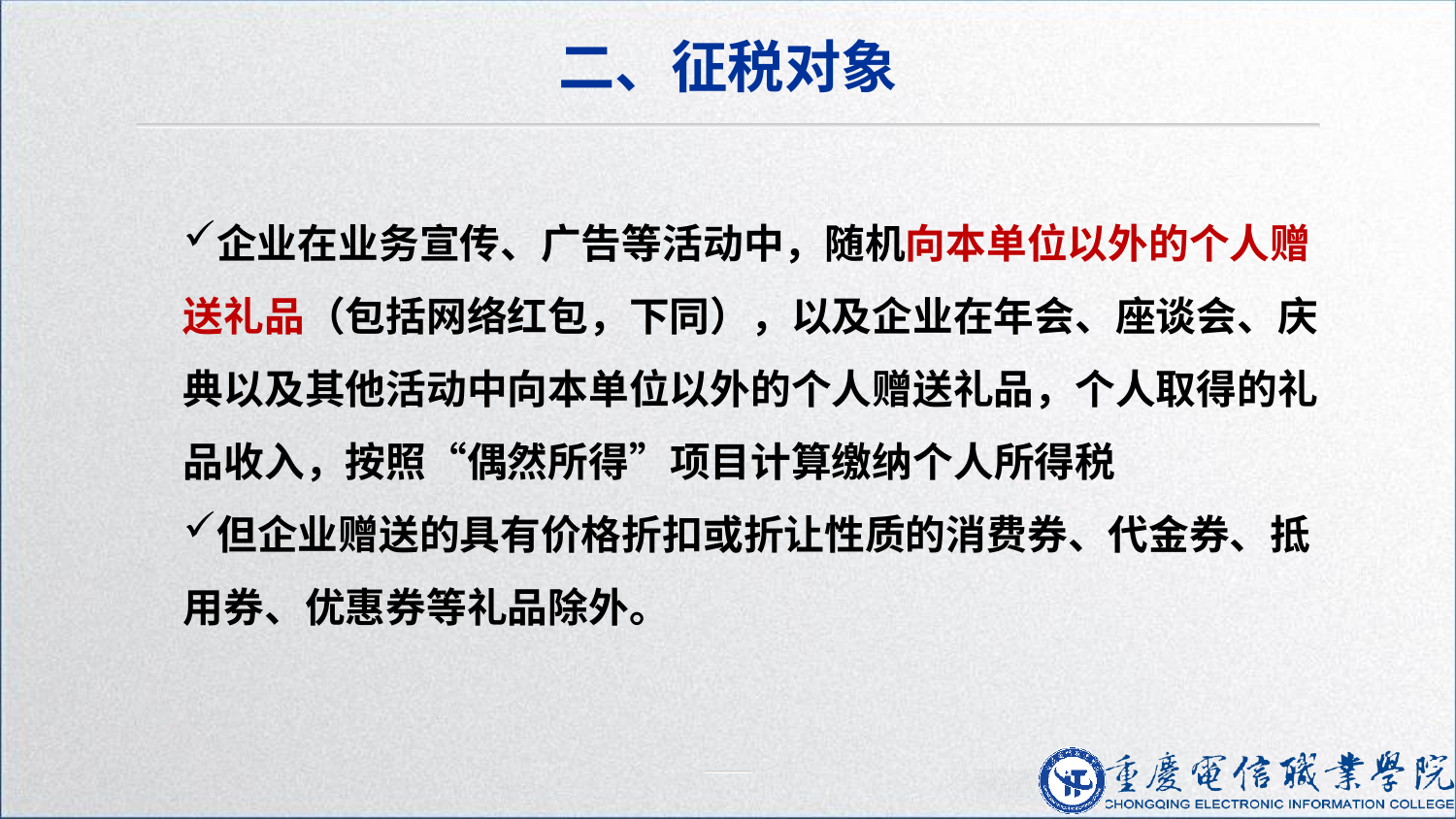

二、征税对象
企业在业务宣传、广告等活动中，随机向本单位以外的个人赠送礼品（包括网络红包，下同），以及企业在年会、座谈会、庆典以及其他活动中向本单位以外的个人赠送礼品，个人取得的礼品收入，按照“偶然所得”项目计算缴纳个人所得税
但企业赠送的具有价格折扣或折让性质的消费券、代金券、抵用券、优惠券等礼品除外。